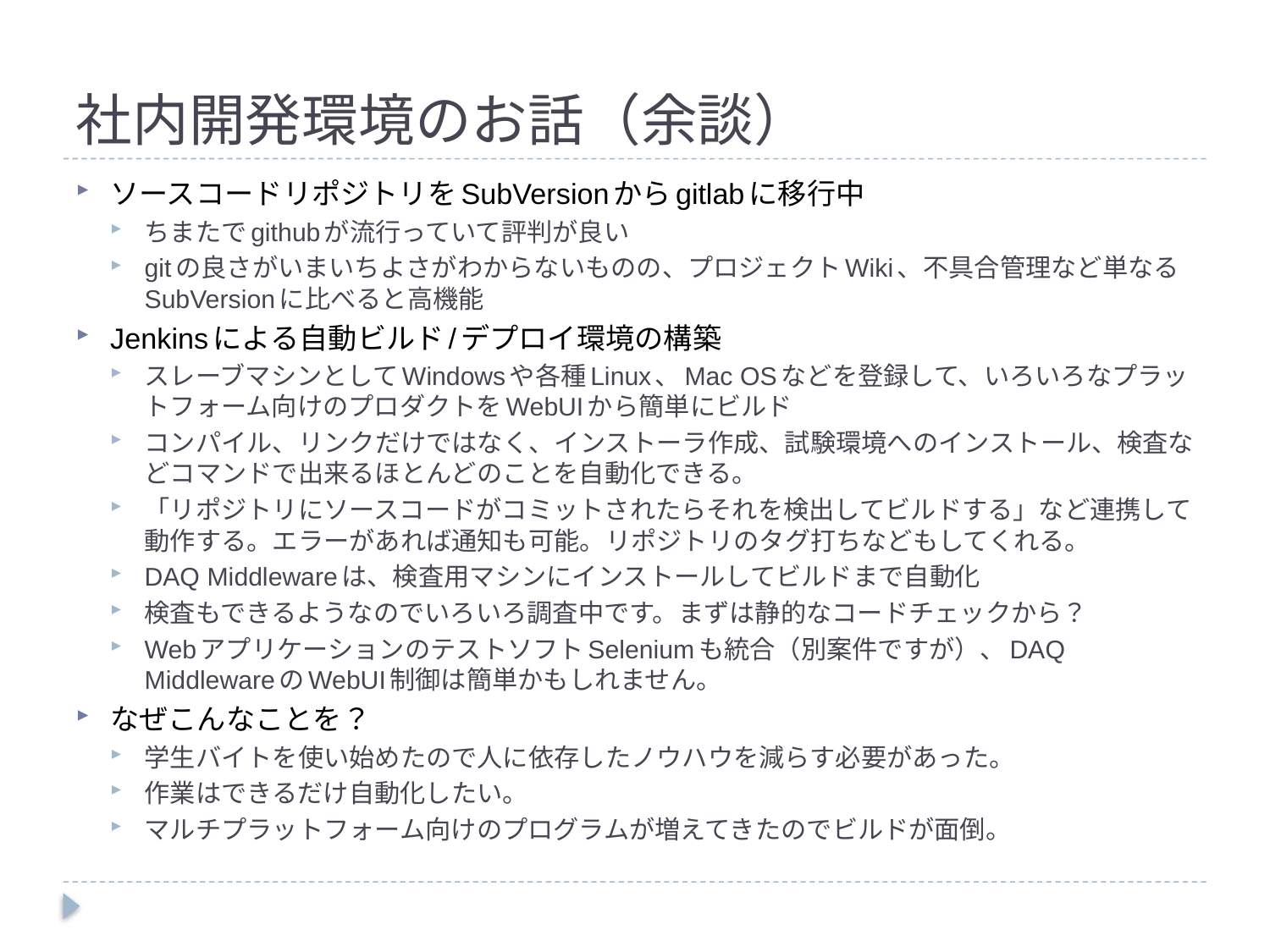

# 社内開発環境のお話（余談）
ソースコードリポジトリをSubVersionからgitlabに移行中
ちまたでgithubが流行っていて評判が良い
gitの良さがいまいちよさがわからないものの、プロジェクトWiki、不具合管理など単なるSubVersionに比べると高機能
Jenkinsによる自動ビルド/デプロイ環境の構築
スレーブマシンとしてWindowsや各種Linux、Mac OSなどを登録して、いろいろなプラットフォーム向けのプロダクトをWebUIから簡単にビルド
コンパイル、リンクだけではなく、インストーラ作成、試験環境へのインストール、検査などコマンドで出来るほとんどのことを自動化できる。
「リポジトリにソースコードがコミットされたらそれを検出してビルドする」など連携して動作する。エラーがあれば通知も可能。リポジトリのタグ打ちなどもしてくれる。
DAQ Middlewareは、検査用マシンにインストールしてビルドまで自動化
検査もできるようなのでいろいろ調査中です。まずは静的なコードチェックから？
WebアプリケーションのテストソフトSeleniumも統合（別案件ですが）、DAQ MiddlewareのWebUI制御は簡単かもしれません。
なぜこんなことを？
学生バイトを使い始めたので人に依存したノウハウを減らす必要があった。
作業はできるだけ自動化したい。
マルチプラットフォーム向けのプログラムが増えてきたのでビルドが面倒。